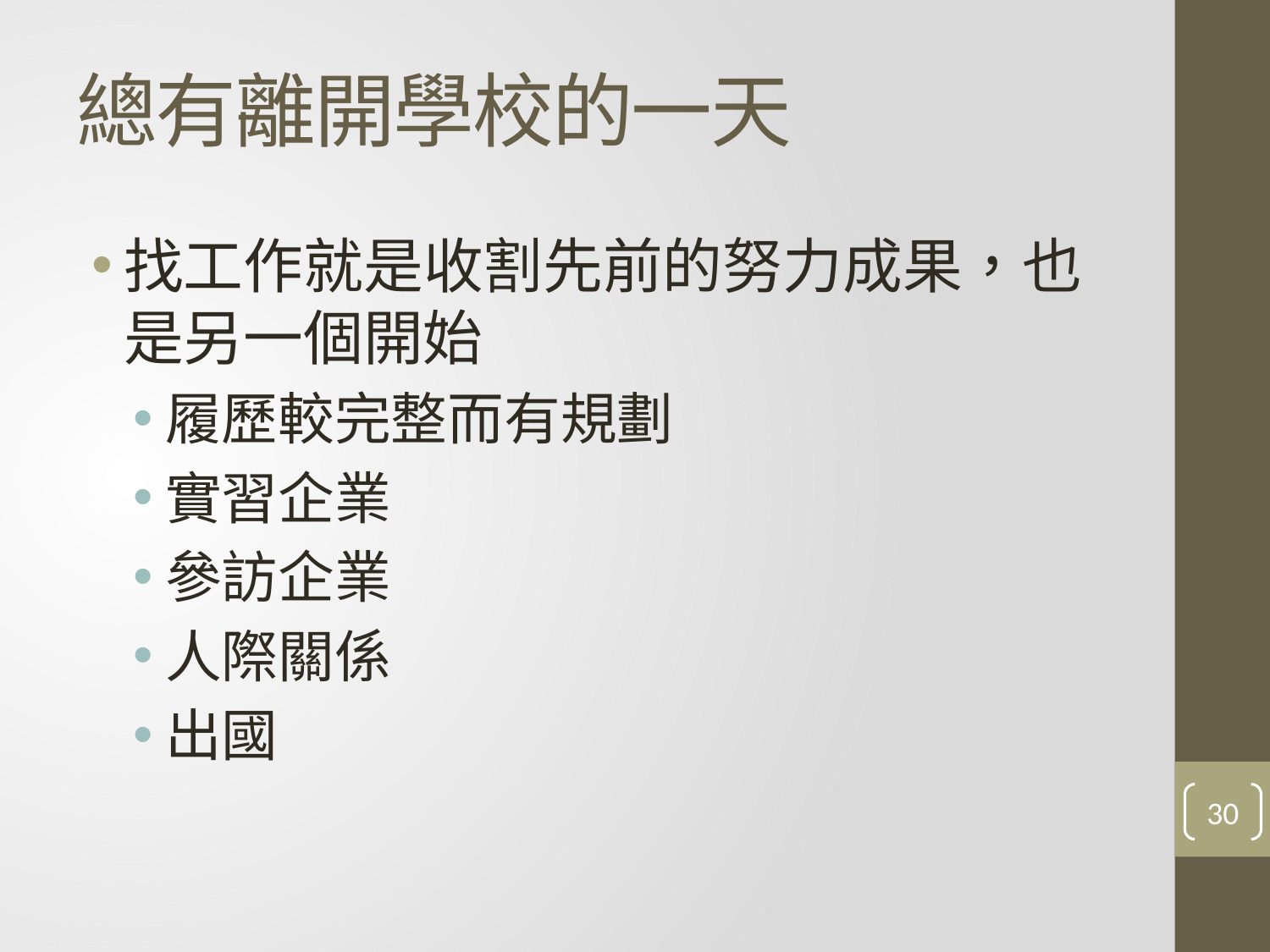

# 總有離開學校的一天
找工作就是收割先前的努力成果，也是另一個開始
履歷較完整而有規劃
實習企業
參訪企業
人際關係
出國

30